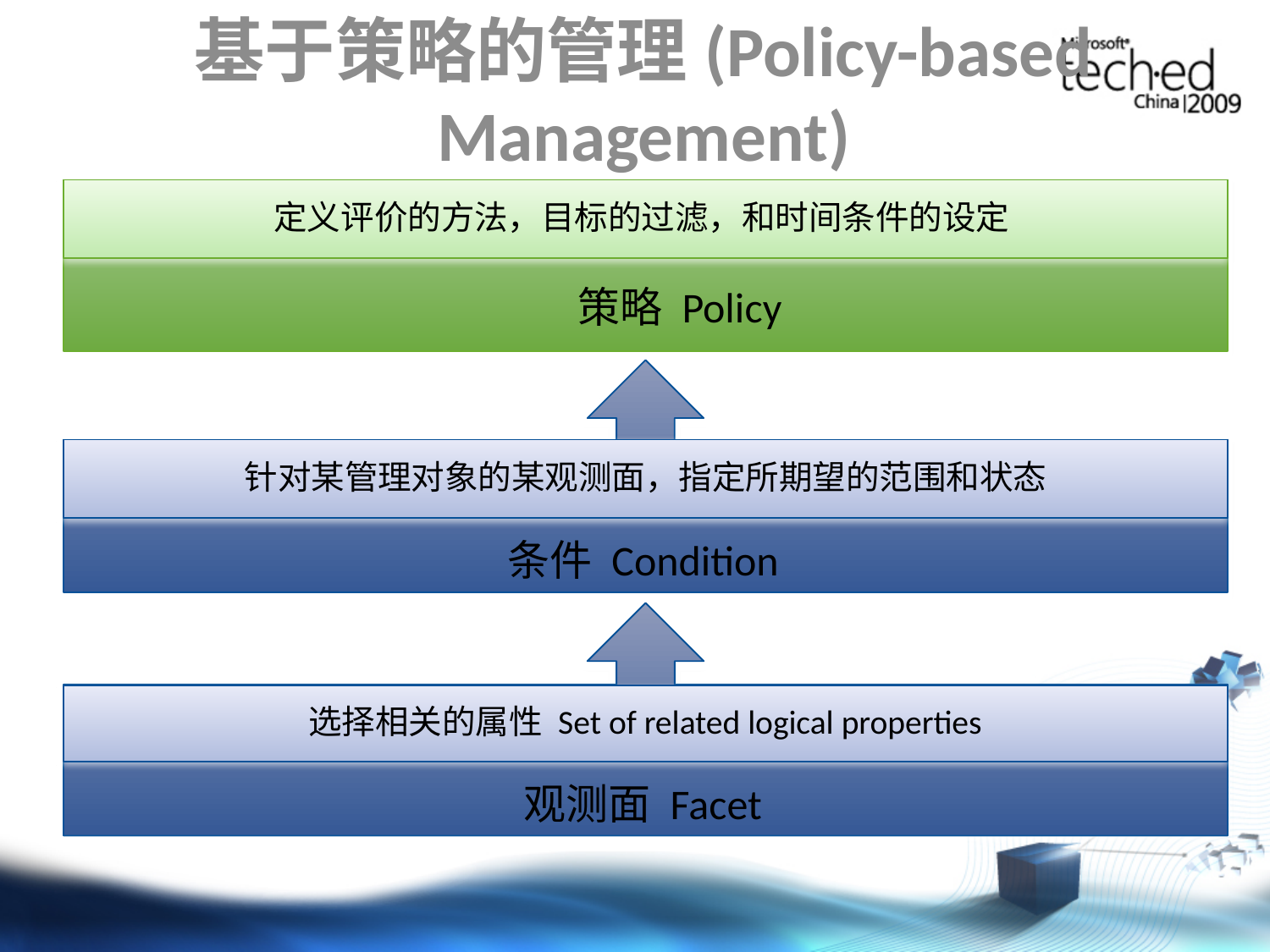

# 基于策略的管理(Policy-based Management)

定义评价的方法，目标的过滤，和时间条件的设定
策略 Policy

针对某管理对象的某观测面，指定所期望的范围和状态
条件 Condition

选择相关的属性 Set of related logical properties
观测面 Facet